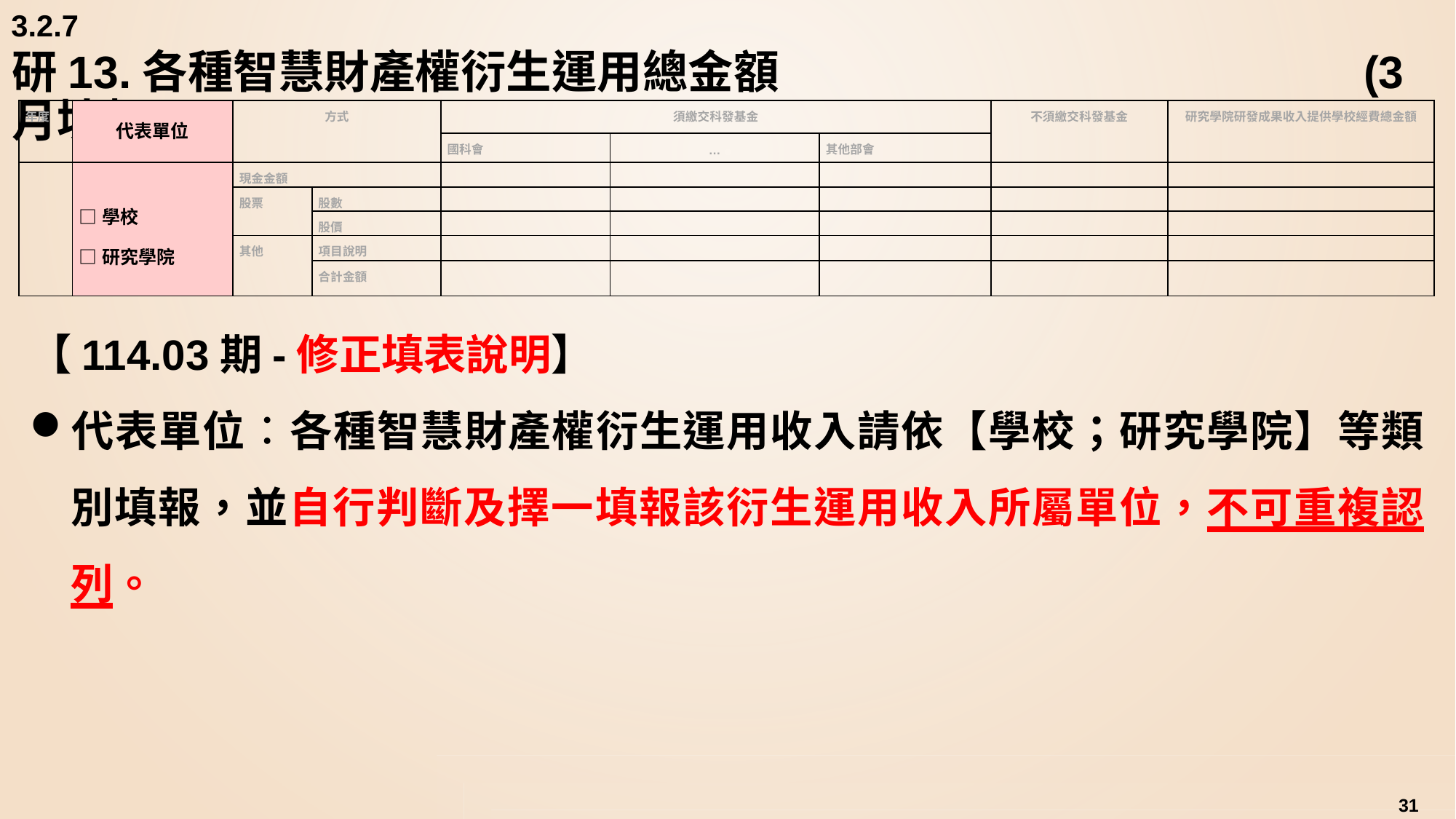

3.2.7
# 研13.各種智慧財產權衍生運用總金額			   		   (3月填報)
| 年度 | 代表單位 | 方式 |  | 須繳交科發基金 |  |  | 不須繳交科發基金 | 研究學院研發成果收入提供學校經費總金額 |
| --- | --- | --- | --- | --- | --- | --- | --- | --- |
|  |  |  |  | 國科會 | … | 其他部會 |  |  |
|  | □學校 □研究學院 | 現金金額 |  |  |  |  |  |  |
|  |  | 股票 | 股數 |  |  |  |  |  |
|  |  |  | 股價 |  |  |  |  |  |
|  |  | 其他 | 項目說明 |  |  |  |  |  |
|  |  |  | 合計金額 |  |  |  |  |  |
【114.03期-修正填表說明】
代表單位：各種智慧財產權衍生運用收入請依【學校；研究學院】等類別填報，並自行判斷及擇一填報該衍生運用收入所屬單位，不可重複認列。